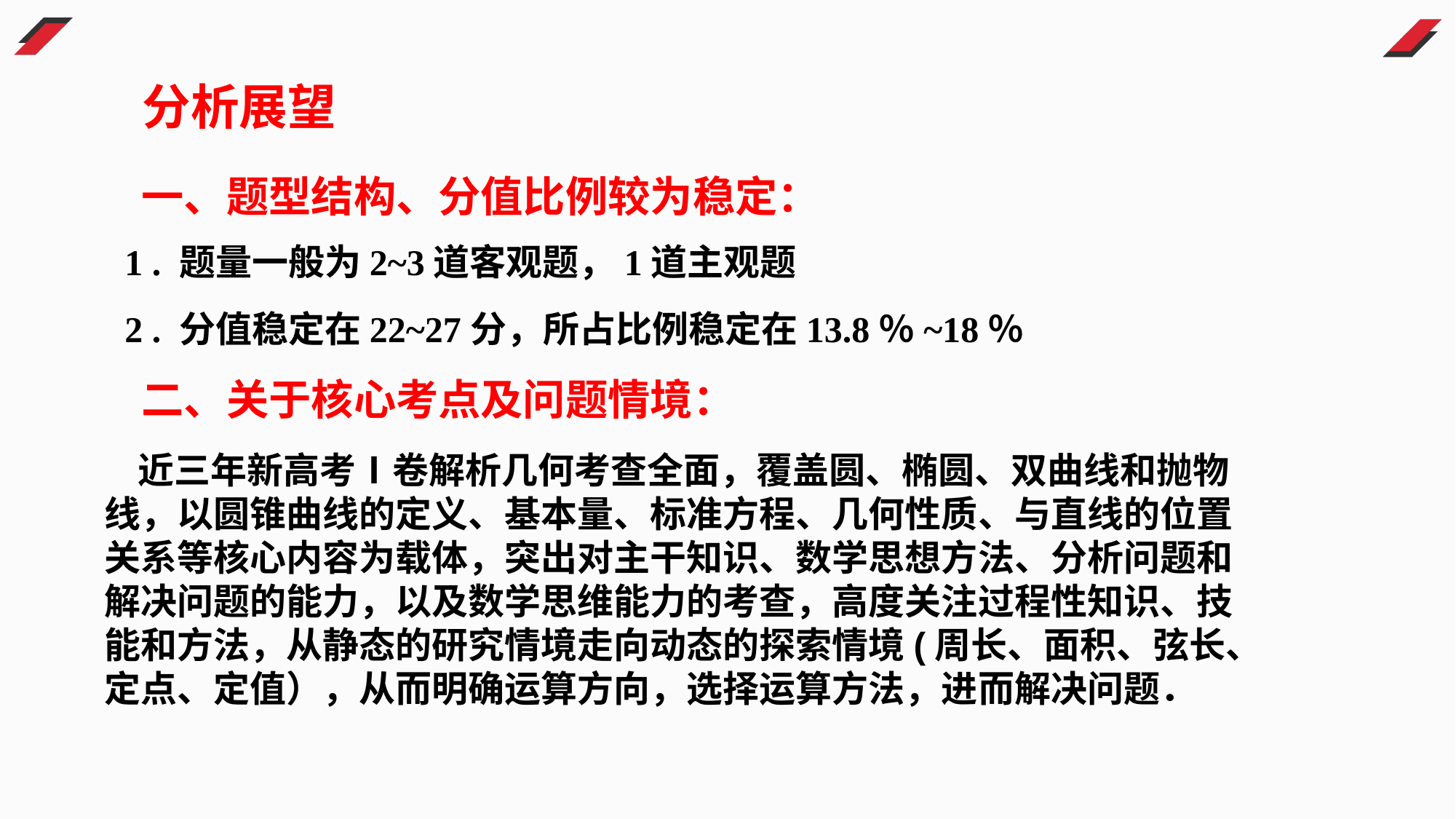

分析展望
一、题型结构、分值比例较为稳定：
1 . 题量一般为2~3道客观题，1道主观题
2 . 分值稳定在22~27分，所占比例稳定在13.8％~18％
二、关于核心考点及问题情境：
   近三年新高考Ⅰ卷解析几何考查全面，覆盖圆、椭圆、双曲线和抛物线，以圆锥曲线的定义、基本量、标准方程、几何性质、与直线的位置关系等核心内容为载体，突出对主干知识、数学思想方法、分析问题和解决问题的能力，以及数学思维能力的考查，高度关注过程性知识、技能和方法，从静态的研究情境走向动态的探索情境(周长、面积、弦长、定点、定值），从而明确运算方向，选择运算方法，进而解决问题．